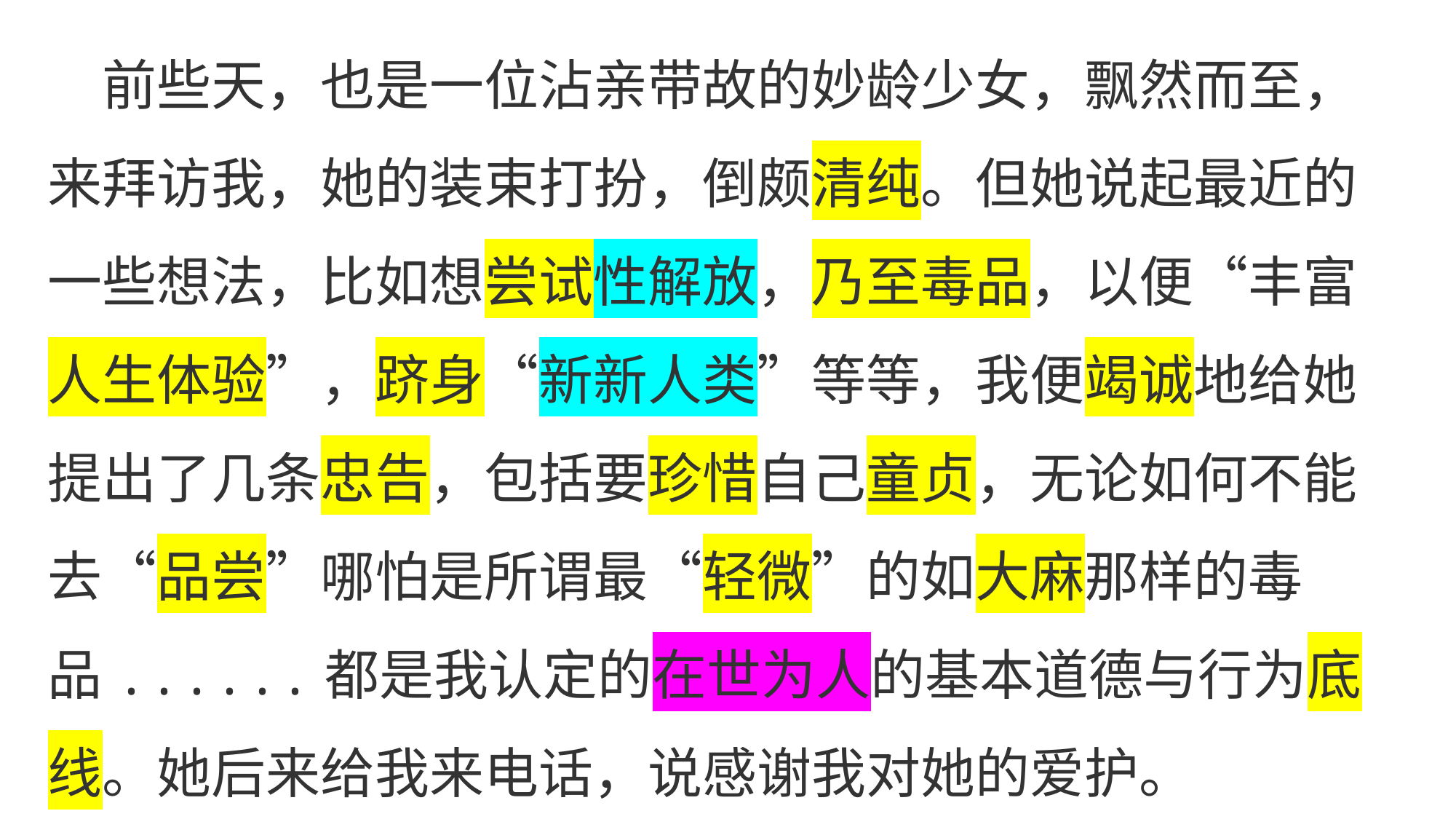

前些天，也是一位沾亲带故的妙龄少女，飘然而至，来拜访我，她的装束打扮，倒颇清纯。但她说起最近的一些想法，比如想尝试性解放，乃至毒品，以便“丰富人生体验”，跻身“新新人类”等等，我便竭诚地给她提出了几条忠告，包括要珍惜自己童贞，无论如何不能去“品尝”哪怕是所谓最“轻微”的如大麻那样的毒品......都是我认定的在世为人的基本道德与行为底线。她后来给我来电话，说感谢我对她的爱护。